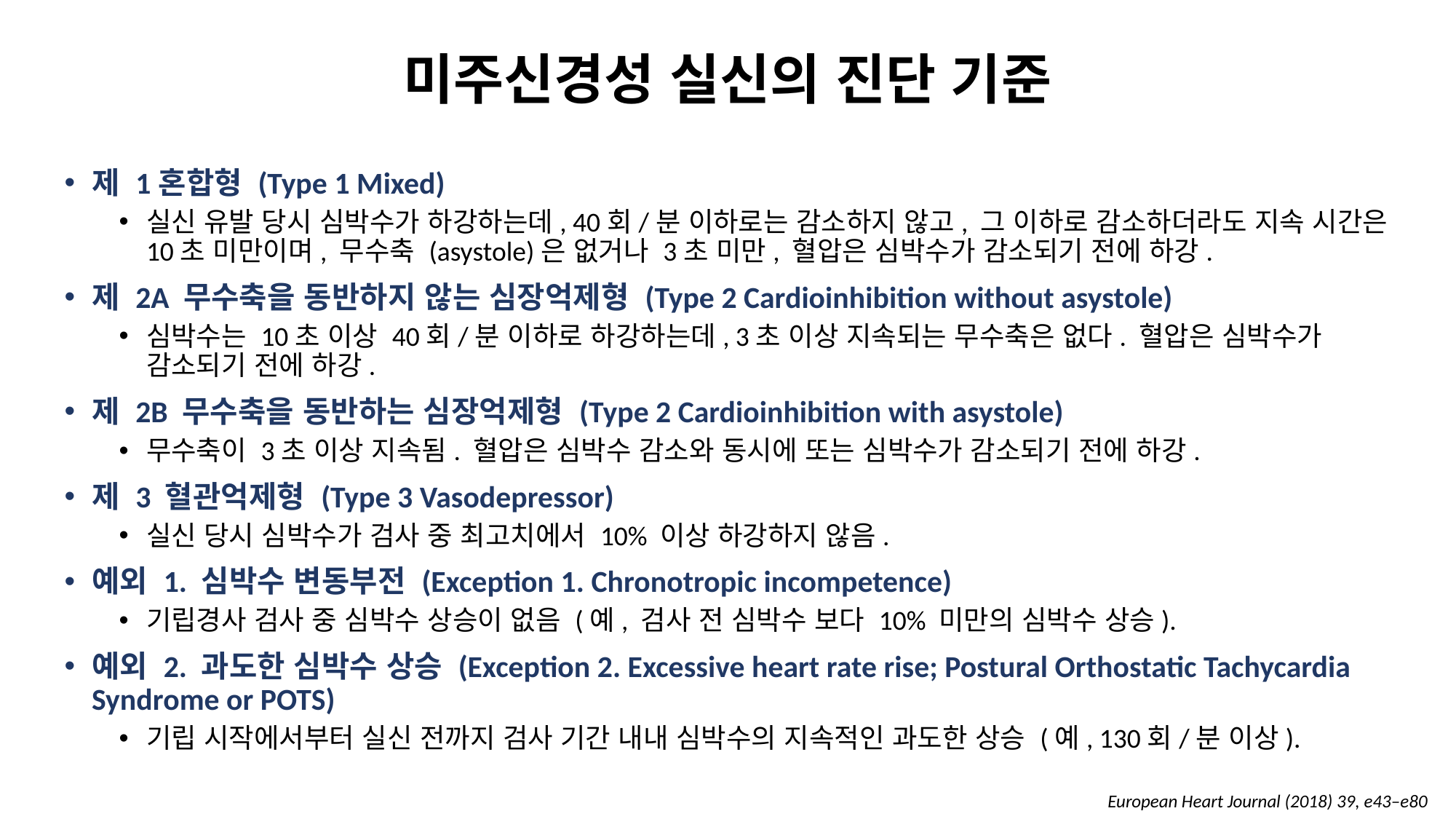

# 미주신경성 실신의 진단 기준
제 1혼합형 (Type 1 Mixed)
실신 유발 당시 심박수가 하강하는데, 40회/분 이하로는 감소하지 않고, 그 이하로 감소하더라도 지속 시간은 10초 미만이며, 무수축 (asystole)은 없거나 3초 미만, 혈압은 심박수가 감소되기 전에 하강.
제 2A 무수축을 동반하지 않는 심장억제형 (Type 2 Cardioinhibition without asystole)
심박수는 10초 이상 40회/분 이하로 하강하는데, 3초 이상 지속되는 무수축은 없다. 혈압은 심박수가 감소되기 전에 하강.
제 2B 무수축을 동반하는 심장억제형 (Type 2 Cardioinhibition with asystole)
무수축이 3초 이상 지속됨. 혈압은 심박수 감소와 동시에 또는 심박수가 감소되기 전에 하강.
제 3 혈관억제형 (Type 3 Vasodepressor)
실신 당시 심박수가 검사 중 최고치에서 10% 이상 하강하지 않음.
예외 1. 심박수 변동부전 (Exception 1. Chronotropic incompetence)
기립경사 검사 중 심박수 상승이 없음 (예, 검사 전 심박수 보다 10% 미만의 심박수 상승).
예외 2. 과도한 심박수 상승 (Exception 2. Excessive heart rate rise; Postural Orthostatic Tachycardia Syndrome or POTS)
기립 시작에서부터 실신 전까지 검사 기간 내내 심박수의 지속적인 과도한 상승 (예, 130회/분 이상).

European Heart Journal (2018) 39, e43–e80